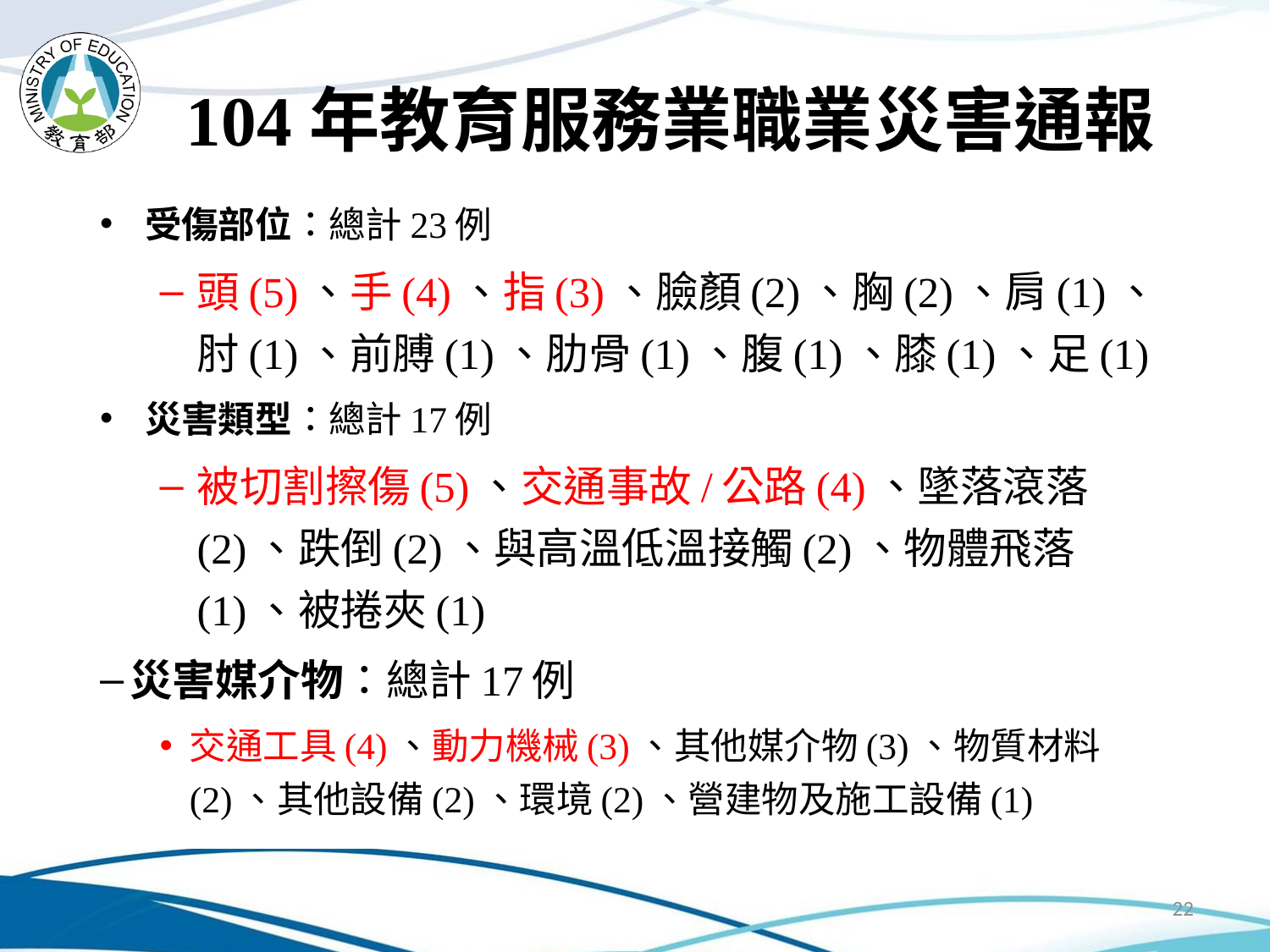

# 104年教育服務業職業災害通報
受傷部位：總計23例
頭(5)、手(4)、指(3)、臉顏(2)、胸(2)、肩(1)、肘(1)、前膊(1)、肋骨(1)、腹(1)、膝(1)、足(1)
災害類型：總計17例
被切割擦傷(5)、交通事故/公路(4)、墜落滾落(2)、跌倒(2)、與高溫低溫接觸(2)、物體飛落(1)、被捲夾(1)
災害媒介物：總計17例
交通工具(4)、動力機械(3)、其他媒介物(3)、物質材料(2)、其他設備(2)、環境(2)、營建物及施工設備(1)
22